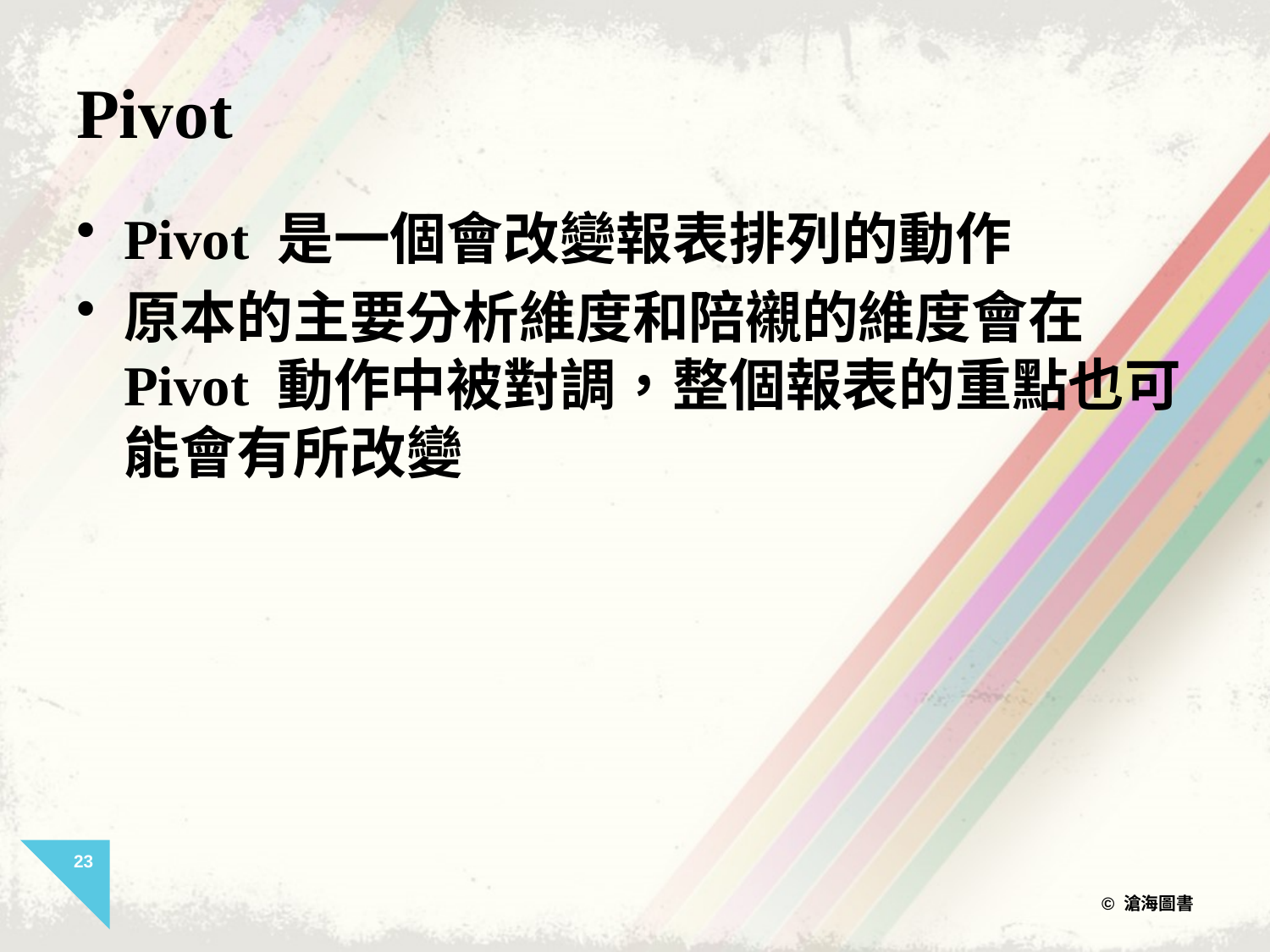

# Pivot
Pivot 是一個會改變報表排列的動作
原本的主要分析維度和陪襯的維度會在 Pivot 動作中被對調，整個報表的重點也可能會有所改變

23
© 滄海圖書